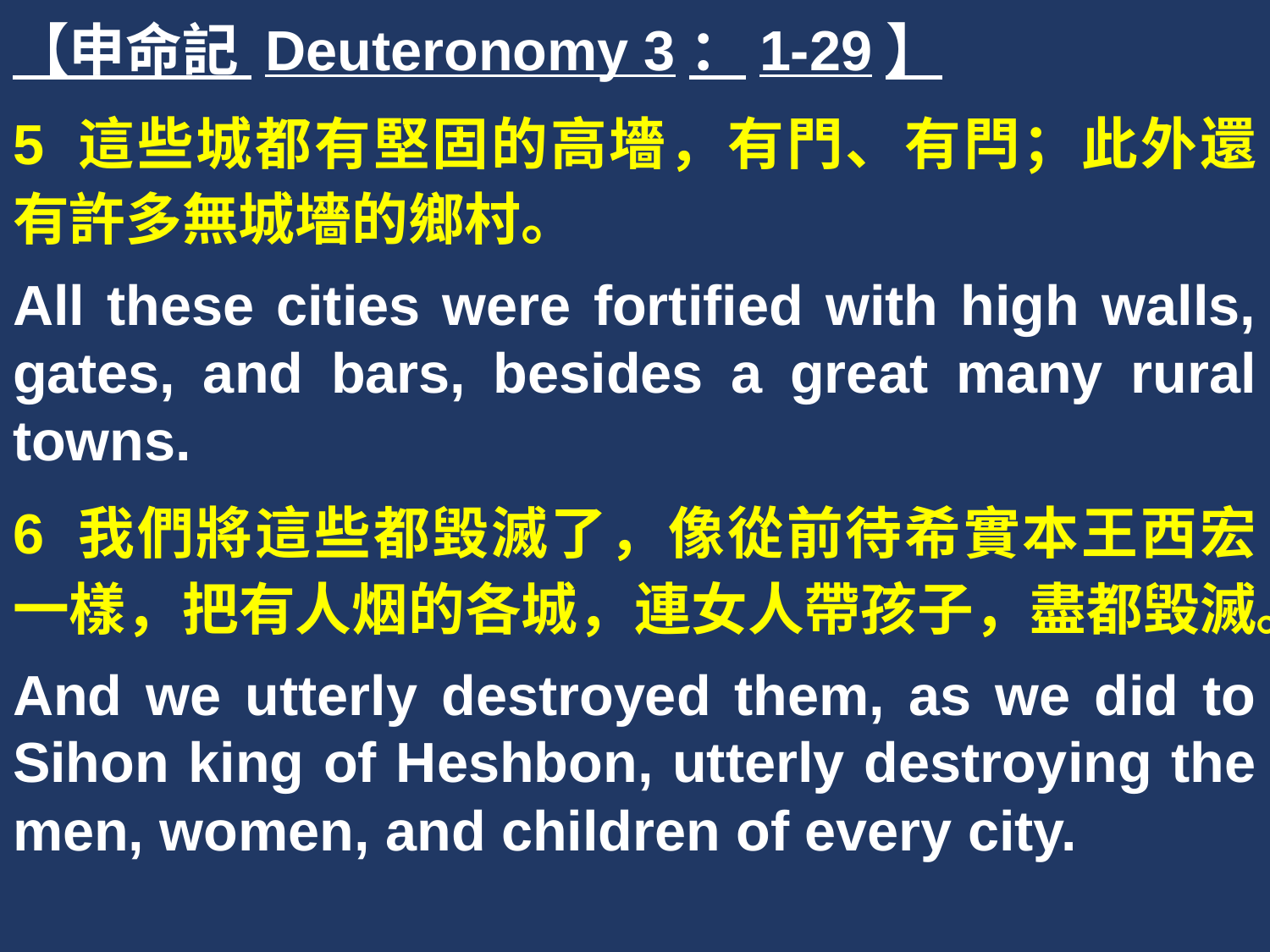

【申命記 Deuteronomy 3：1-29】
5 這些城都有堅固的高墻，有門、有閂；此外還有許多無城墻的鄉村。
All these cities were fortified with high walls, gates, and bars, besides a great many rural towns.
6 我們將這些都毀滅了，像從前待希實本王西宏一樣，把有人烟的各城，連女人帶孩子，盡都毀滅。
And we utterly destroyed them, as we did to Sihon king of Heshbon, utterly destroying the men, women, and children of every city.